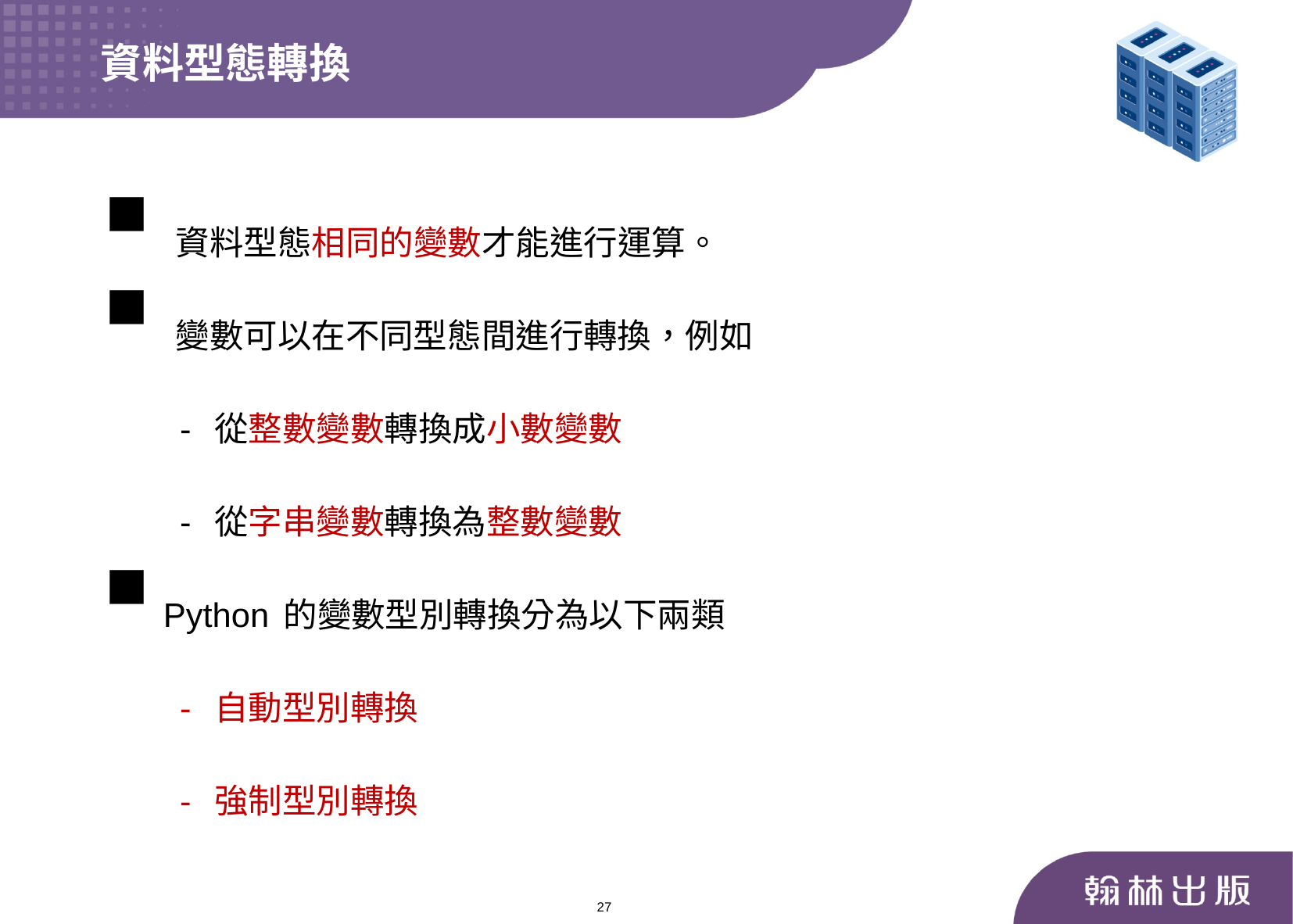

資料型態轉換
 資料型態相同的變數才能進行運算。
 變數可以在不同型態間進行轉換，例如
 - 從整數變數轉換成小數變數
 - 從字串變數轉換為整數變數
 Python的變數型別轉換分為以下兩類
 - 自動型別轉換
 - 強制型別轉換
27